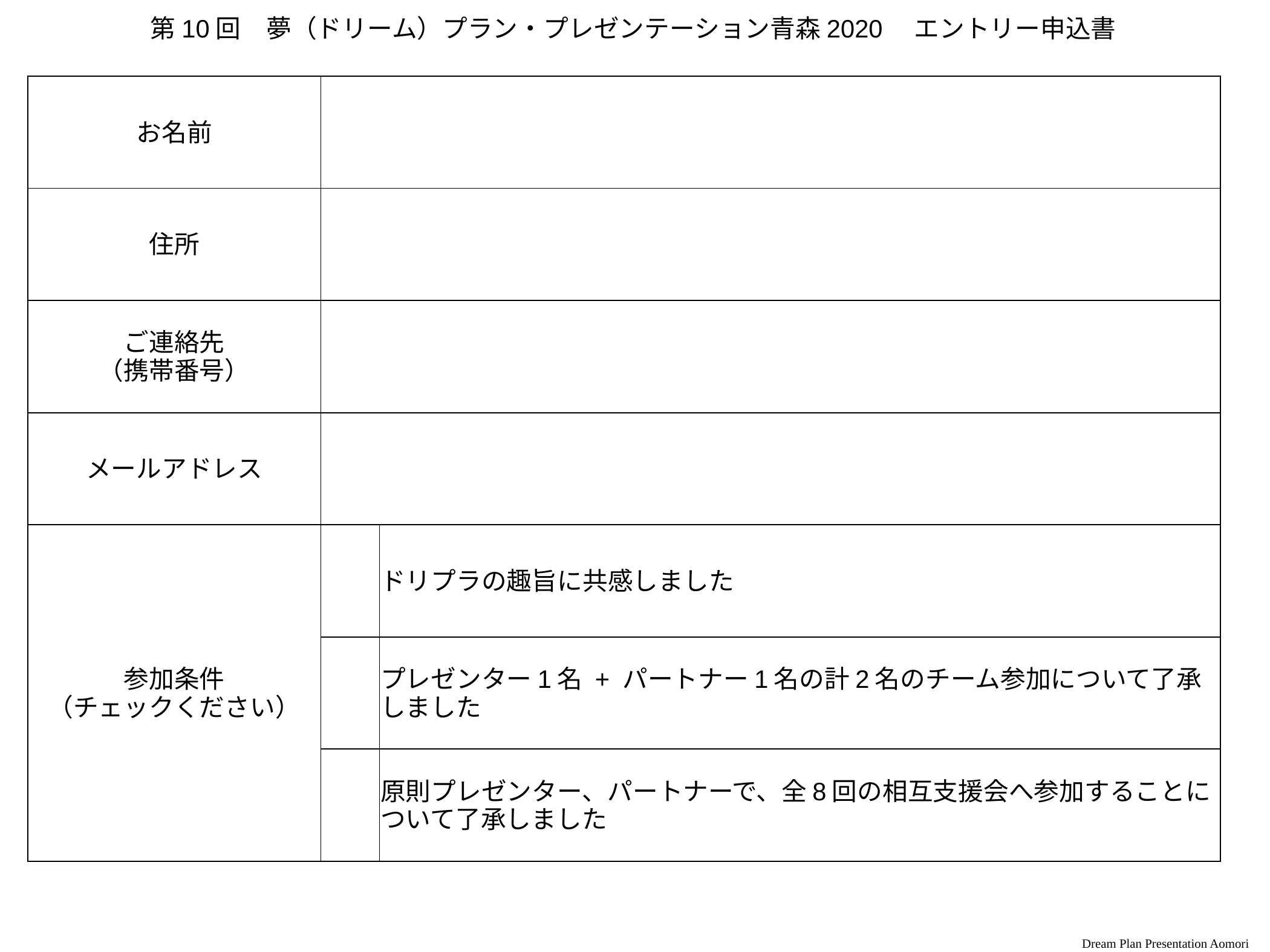

第10回　夢（ドリーム）プラン・プレゼンテーション青森2020　エントリー申込書
| お名前 |  |  |
| --- | --- | --- |
| 住所 |  |  |
| ご連絡先 （携帯番号） |  |  |
| メールアドレス |  |  |
| 参加条件 （チェックください） |  | ドリプラの趣旨に共感しました |
|  |  | プレゼンター1名 + パートナー1名の計2名のチーム参加について了承しました |
|  |  | 原則プレゼンター、パートナーで、全8回の相互支援会へ参加することについて了承しました |
Dream Plan Presentation Aomori